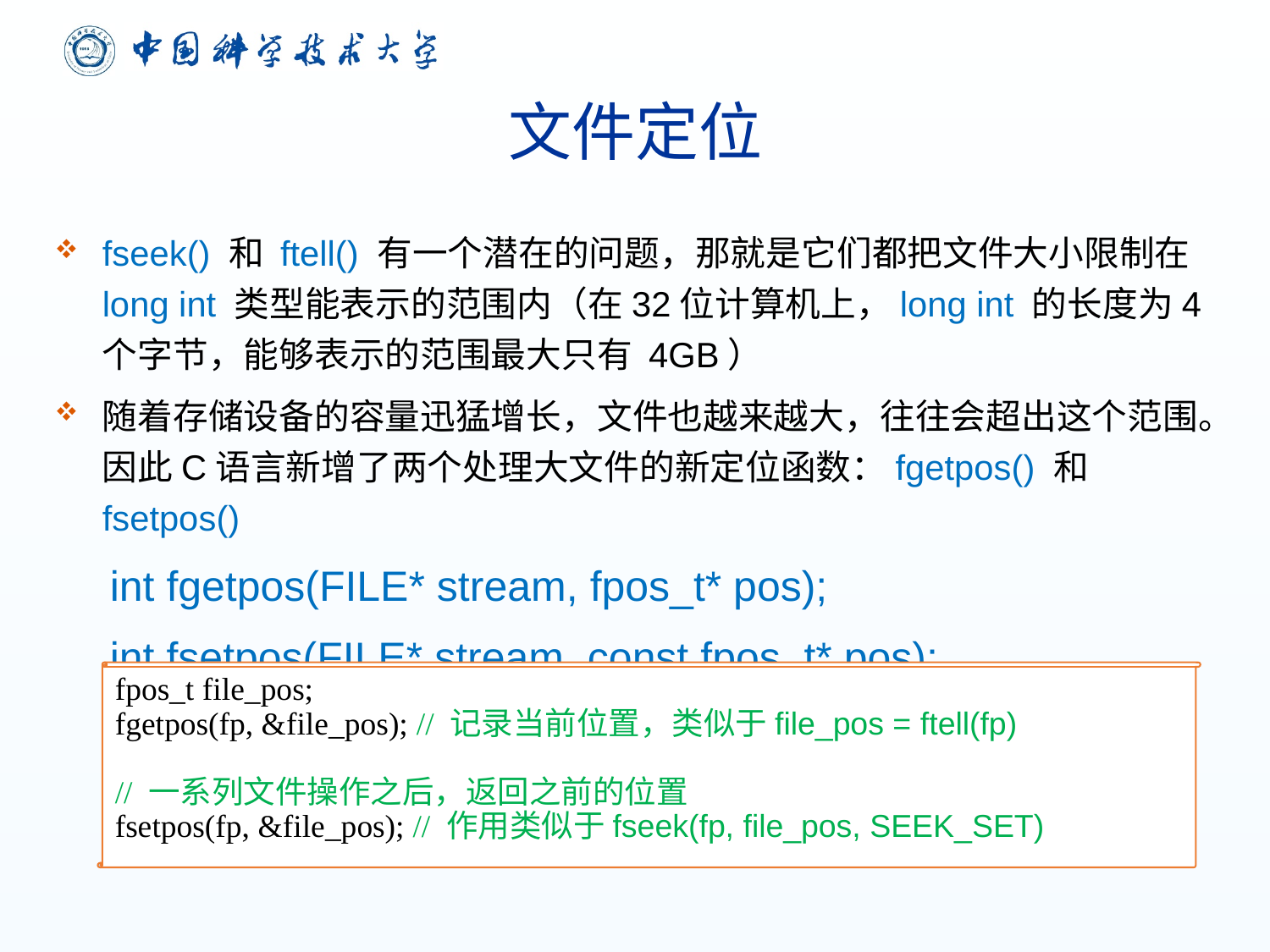

# 文件定位
fseek() 和 ftell() 有一个潜在的问题，那就是它们都把文件大小限制在 long int 类型能表示的范围内（在32位计算机上，long int 的长度为4个字节，能够表示的范围最大只有 4GB）
随着存储设备的容量迅猛增长，文件也越来越大，往往会超出这个范围。因此C语言新增了两个处理大文件的新定位函数：fgetpos() 和 fsetpos()
int fgetpos(FILE* stream, fpos_t* pos);
int fsetpos(FILE* stream, const fpos_t* pos);
fpos_t file_pos;
fgetpos(fp, &file_pos); // 记录当前位置，类似于file_pos = ftell(fp)

// 一系列文件操作之后，返回之前的位置
fsetpos(fp, &file_pos); // 作用类似于fseek(fp, file_pos, SEEK_SET)